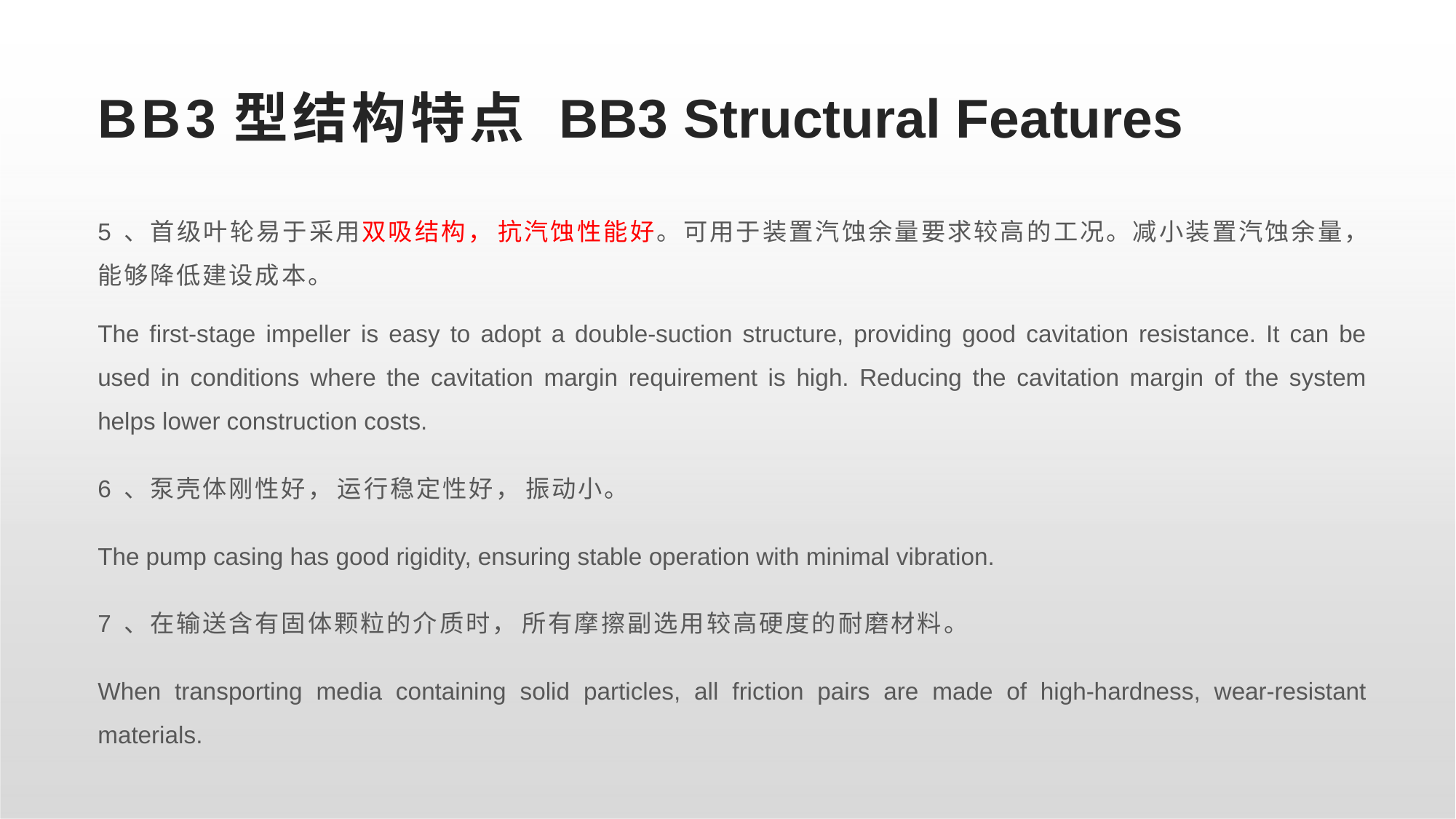

# BB3型结构特点 BB3 Structural Features
5 、首级叶轮易于采用双吸结构， 抗汽蚀性能好。可用于装置汽蚀余量要求较高的工况。减小装置汽蚀余量， 能够降低建设成本。
The first-stage impeller is easy to adopt a double-suction structure, providing good cavitation resistance. It can be used in conditions where the cavitation margin requirement is high. Reducing the cavitation margin of the system helps lower construction costs.
6 、泵壳体刚性好， 运行稳定性好， 振动小。
The pump casing has good rigidity, ensuring stable operation with minimal vibration.
7 、在输送含有固体颗粒的介质时， 所有摩擦副选用较高硬度的耐磨材料。
When transporting media containing solid particles, all friction pairs are made of high-hardness, wear-resistant materials.